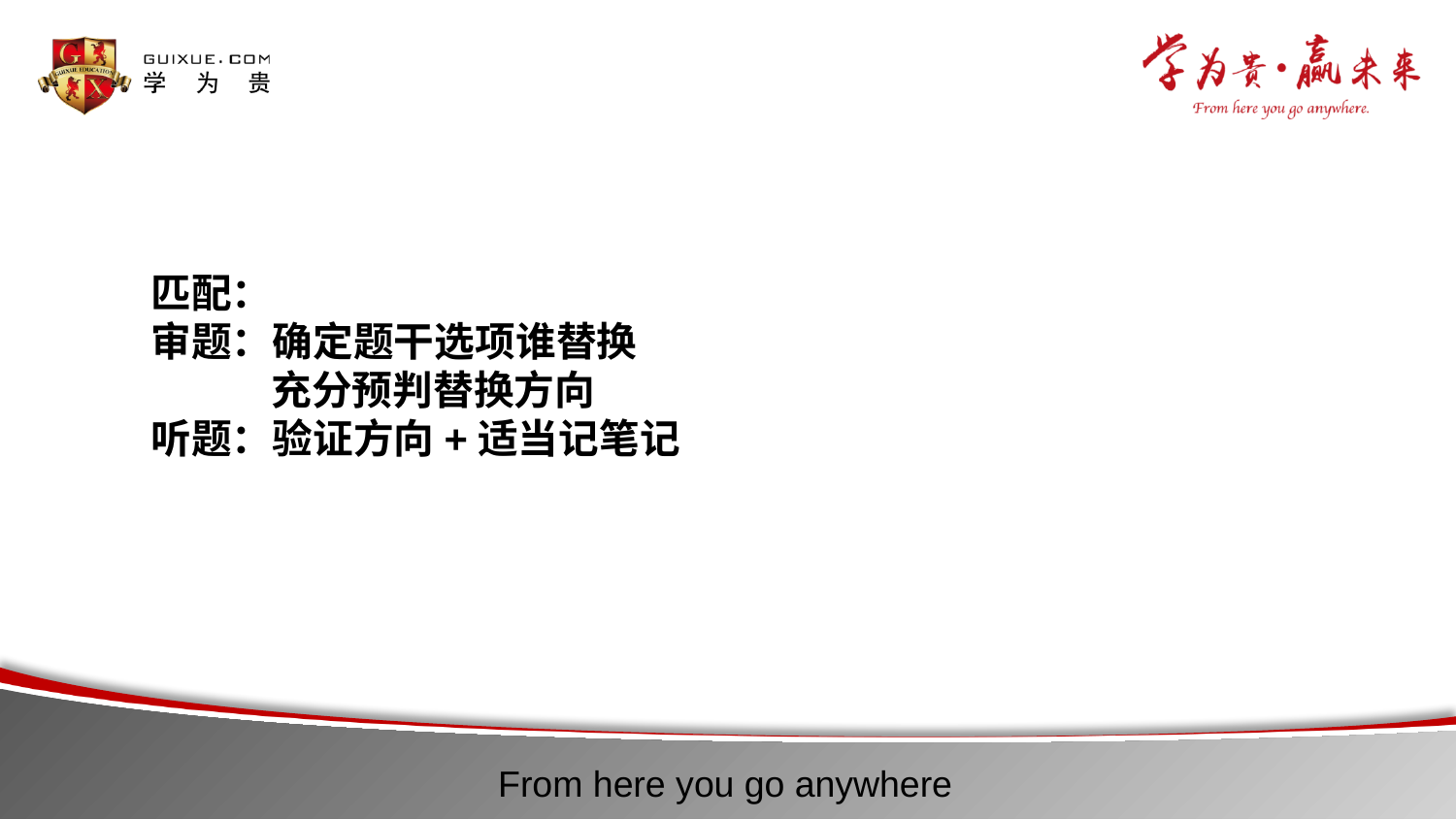

匹配：
审题：确定题干选项谁替换
            充分预判替换方向
听题：验证方向+适当记笔记